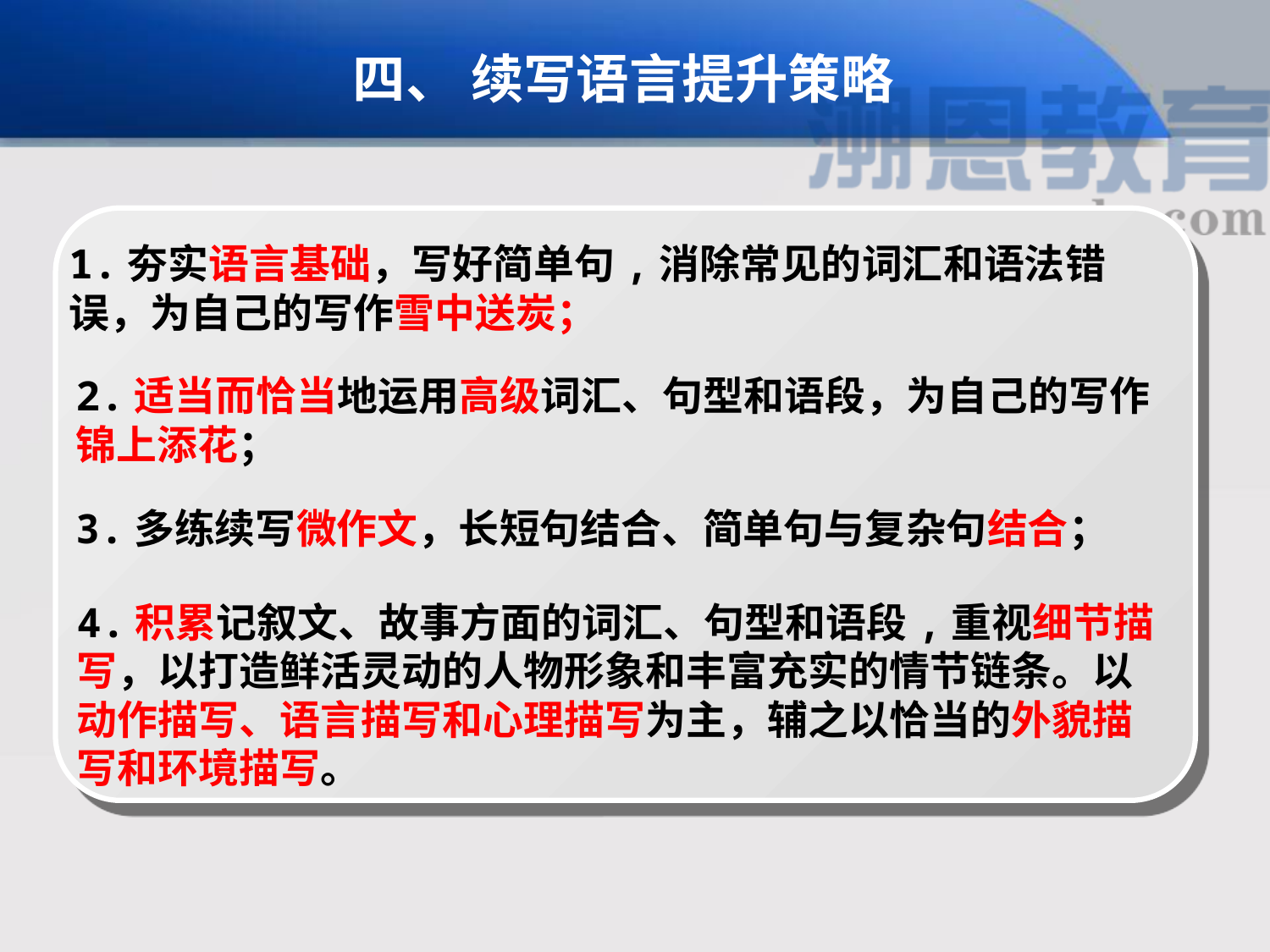

四、 续写语言提升策略

1.夯实语言基础，写好简单句,消除常见的词汇和语法错误，为自己的写作雪中送炭；

2.适当而恰当地运用高级词汇、句型和语段，为自己的写作锦上添花；
3.多练续写微作文，长短句结合、简单句与复杂句结合；
4.积累记叙文、故事方面的词汇、句型和语段,重视细节描写，以打造鲜活灵动的人物形象和丰富充实的情节链条。以动作描写、语言描写和心理描写为主，辅之以恰当的外貌描写和环境描写。